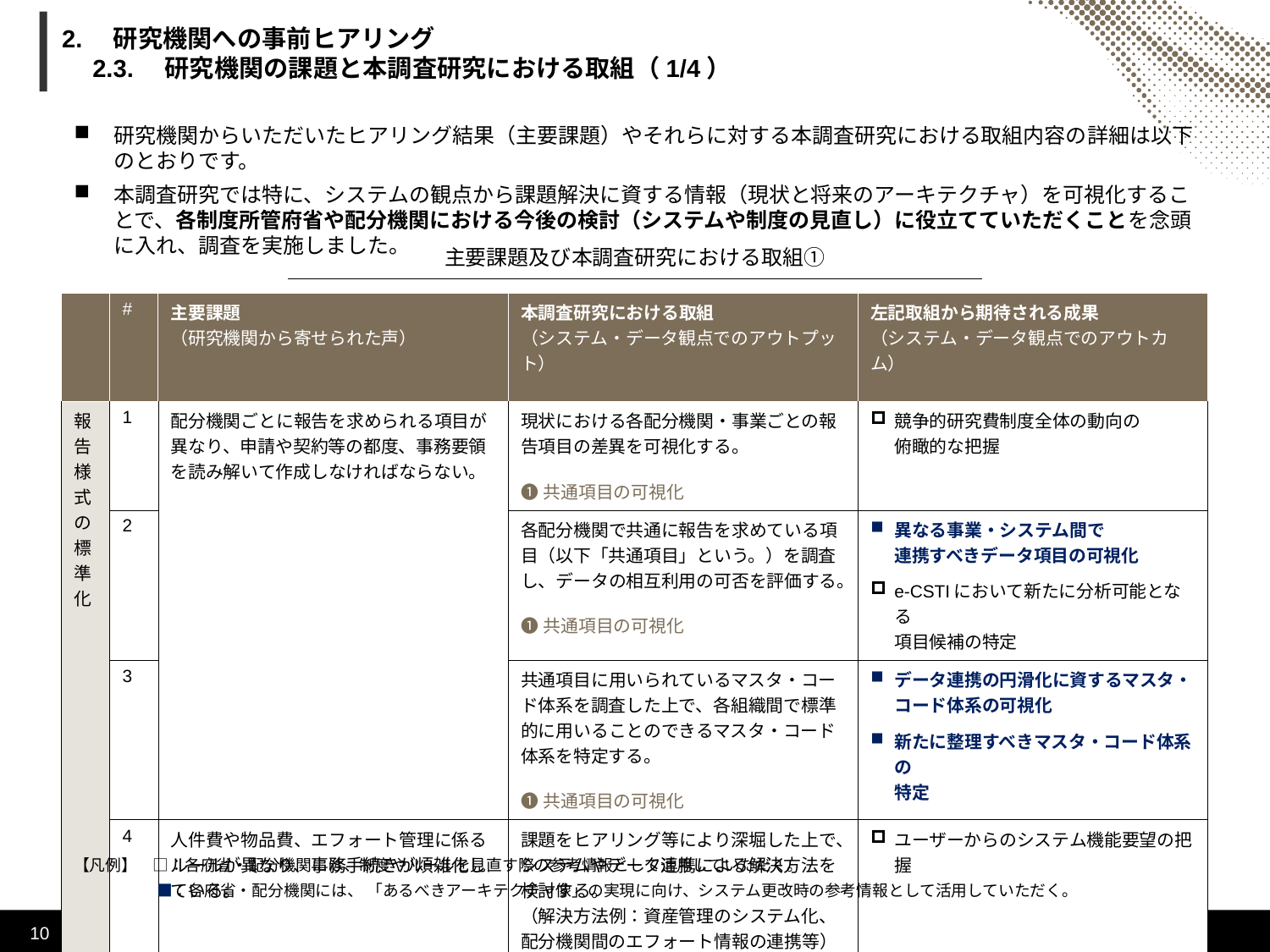

# 2.　研究機関への事前ヒアリング 　2.3.　研究機関の課題と本調査研究における取組（1/4）
研究機関からいただいたヒアリング結果（主要課題）やそれらに対する本調査研究における取組内容の詳細は以下のとおりです。
本調査研究では特に、システムの観点から課題解決に資する情報（現状と将来のアーキテクチャ）を可視化することで、各制度所管府省や配分機関における今後の検討（システムや制度の見直し）に役立てていただくことを念頭に入れ、調査を実施しました。
主要課題及び本調査研究における取組①
|  | # | 主要課題 （研究機関から寄せられた声） | 本調査研究における取組 （システム・データ観点でのアウトプット） | 左記取組から期待される成果 （システム・データ観点でのアウトカム） |
| --- | --- | --- | --- | --- |
| 報告様式の標準化 | 1 | 配分機関ごとに報告を求められる項目が異なり、申請や契約等の都度、事務要領を読み解いて作成しなければならない。 | 現状における各配分機関・事業ごとの報告項目の差異を可視化する。 ❶共通項目の可視化 | 競争的研究費制度全体の動向の 俯瞰的な把握 |
|  | 2 |  | 各配分機関で共通に報告を求めている項目（以下「共通項目」という。）を調査し、データの相互利用の可否を評価する。 ❶共通項目の可視化 | 異なる事業・システム間で 連携すべきデータ項目の可視化 e-CSTIにおいて新たに分析可能となる 項目候補の特定 |
|  | 3 |  | 共通項目に用いられているマスタ・コード体系を調査した上で、各組織間で標準的に用いることのできるマスタ・コード体系を特定する。 ❶共通項目の可視化 | データ連携の円滑化に資するマスタ・ コード体系の可視化 新たに整理すべきマスタ・コード体系の 特定 |
|  | 4 | 人件費や物品費、エフォート管理に係るルールが異なり、事務手続きが煩雑化している。 | 課題をヒアリング等により深堀した上で、システムやデータ連携による解決方法を検討する。 （解決方法例：資産管理のシステム化、配分機関間のエフォート情報の連携等） ❸組織間での「連携対象項目」の可視化 | ユーザーからのシステム機能要望の把握 |
【凡例】　□：各府省・配分機関には、制度やルールを見直す際の参考情報として活用していただく。
　　　　　 ■：各府省・配分機関には、 「あるべきアーキテクチャ像」の実現に向け、システム更改時の参考情報として活用していただく。